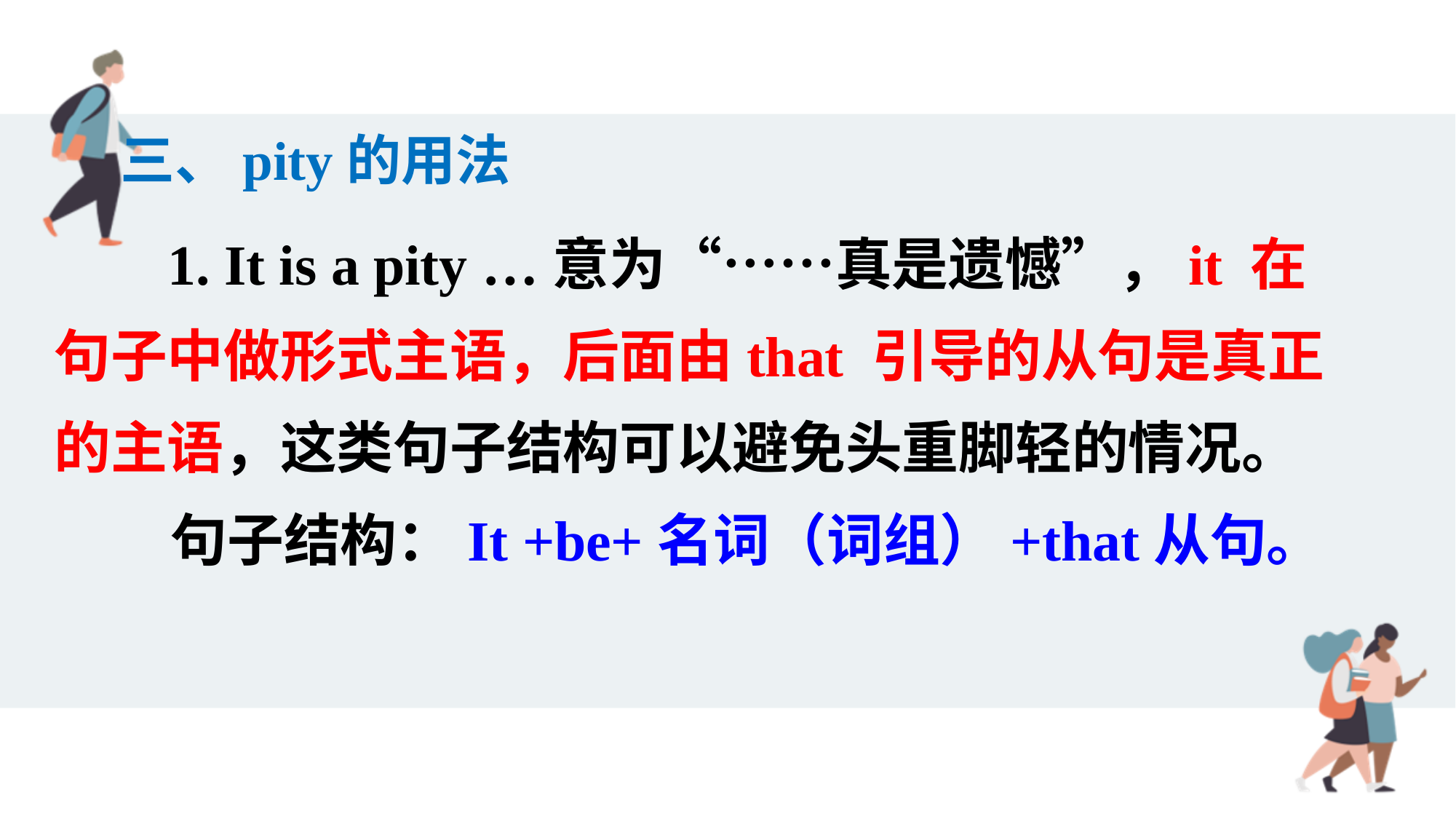

三、pity的用法
        1. It is a pity …意为“……真是遗憾”，it 在句子中做形式主语，后面由that 引导的从句是真正的主语，这类句子结构可以避免头重脚轻的情况。
        句子结构：It +be+名词（词组）+that从句。